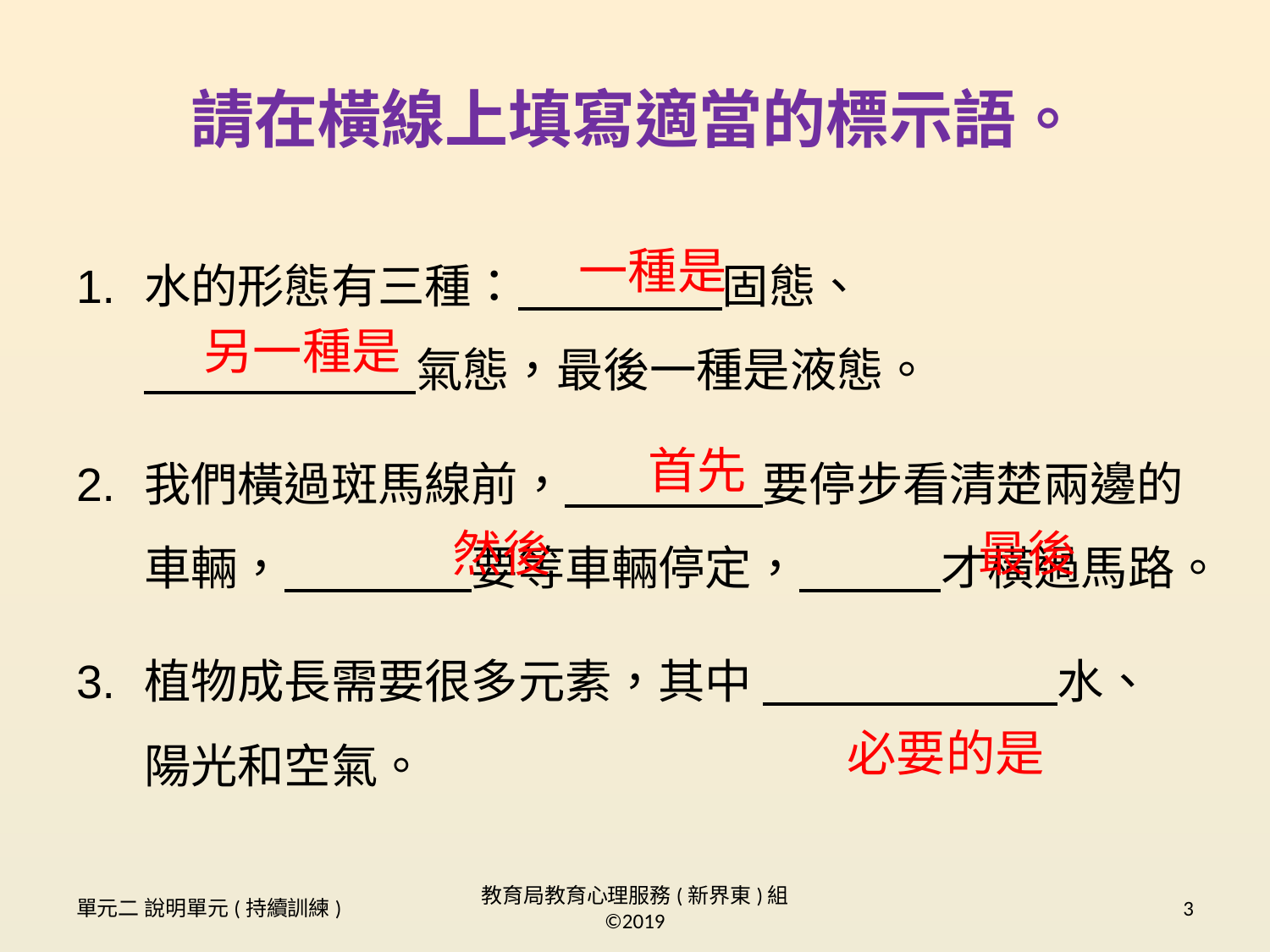

# 請在橫線上填寫適當的標示語。
水的形態有三種：   　　　   固態、
    　　　　    氣態，最後一種是液態。
我們橫過斑馬線前， 　　　　要停步看清楚兩邊的車輛，　　　　要等車輛停定，      　   才橫過馬路。
植物成長需要很多元素，其中                    　　水、陽光和空氣。
一種是
另一種是
首先
然後
最後
必要的是
單元二 說明單元(持續訓練)
教育局教育心理服務(新界東)組 ©2019
3